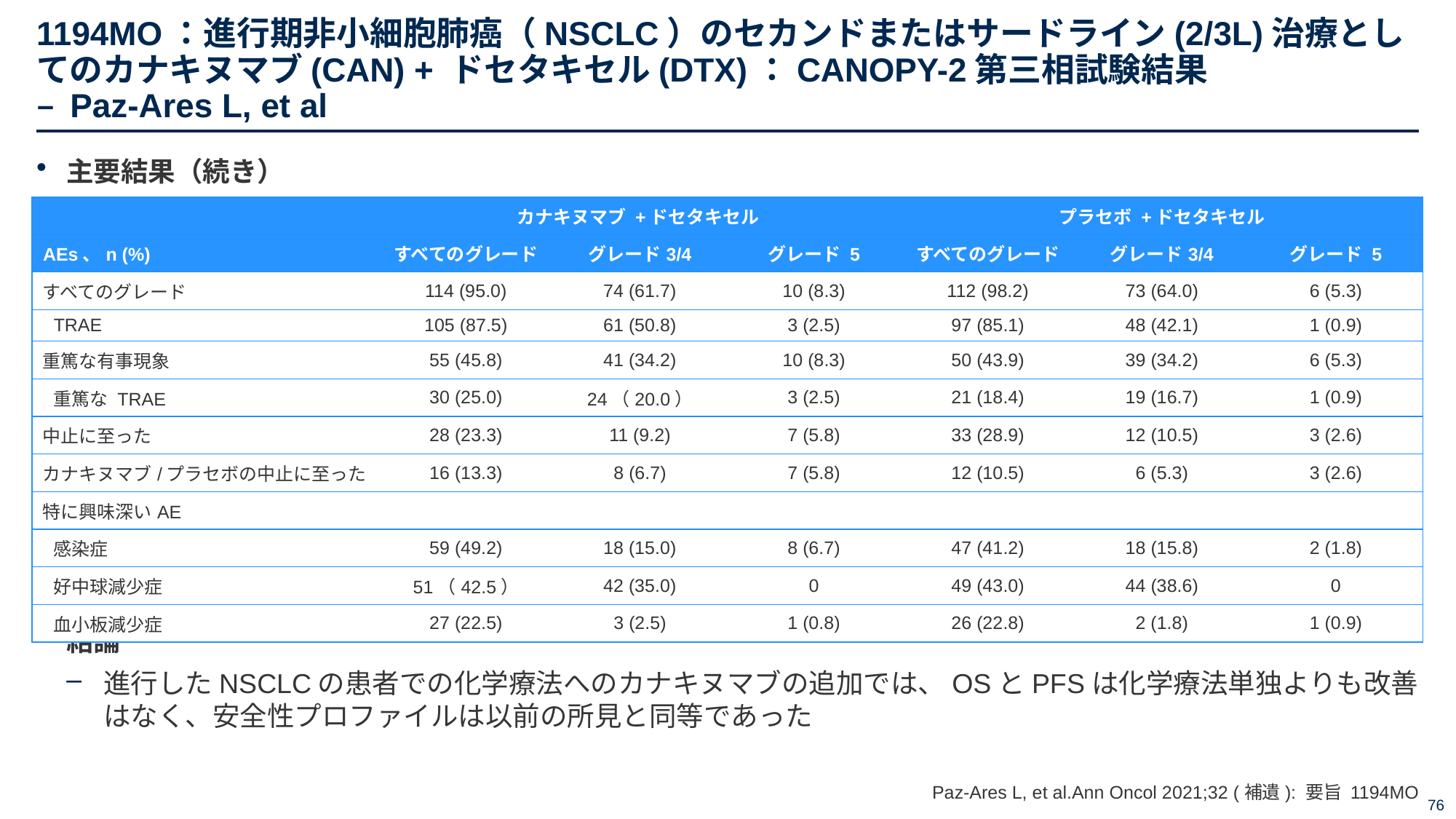

# 1194MO：進行期非小細胞肺癌（NSCLC）のセカンドまたはサードライン(2/3L)治療としてのカナキヌマブ(CAN) + ドセタキセル(DTX)：CANOPY-2第三相試験結果 – Paz-Ares L, et al
主要結果（続き）
結論
進行したNSCLCの患者での化学療法へのカナキヌマブの追加では、OSとPFSは化学療法単独よりも改善はなく、安全性プロファイルは以前の所見と同等であった
|  | カナキヌマブ +ドセタキセル |  |  | プラセボ +ドセタキセル |  |  |
| --- | --- | --- | --- | --- | --- | --- |
| AEs、n (%) | すべてのグレード | グレード3/4 | グレード 5 | すべてのグレード | グレード3/4 | グレード 5 |
| すべてのグレード | 114 (95.0) | 74 (61.7) | 10 (8.3) | 112 (98.2) | 73 (64.0) | 6 (5.3) |
| TRAE | 105 (87.5) | 61 (50.8) | 3 (2.5) | 97 (85.1) | 48 (42.1) | 1 (0.9) |
| 重篤な有事現象 | 55 (45.8) | 41 (34.2) | 10 (8.3) | 50 (43.9) | 39 (34.2) | 6 (5.3) |
| 重篤な TRAE | 30 (25.0) | 24（20.0） | 3 (2.5) | 21 (18.4) | 19 (16.7) | 1 (0.9) |
| 中止に至った | 28 (23.3) | 11 (9.2) | 7 (5.8) | 33 (28.9) | 12 (10.5) | 3 (2.6) |
| カナキヌマブ/プラセボの中止に至った | 16 (13.3) | 8 (6.7) | 7 (5.8) | 12 (10.5) | 6 (5.3) | 3 (2.6) |
| 特に興味深いAE |  |  |  |  |  |  |
| 感染症 | 59 (49.2) | 18 (15.0) | 8 (6.7) | 47 (41.2) | 18 (15.8) | 2 (1.8) |
| 好中球減少症 | 51（42.5） | 42 (35.0) | 0 | 49 (43.0) | 44 (38.6) | 0 |
| 血小板減少症 | 27 (22.5) | 3 (2.5) | 1 (0.8) | 26 (22.8) | 2 (1.8) | 1 (0.9) |
Paz-Ares L, et al.Ann Oncol 2021;32 (補遺): 要旨 1194MO